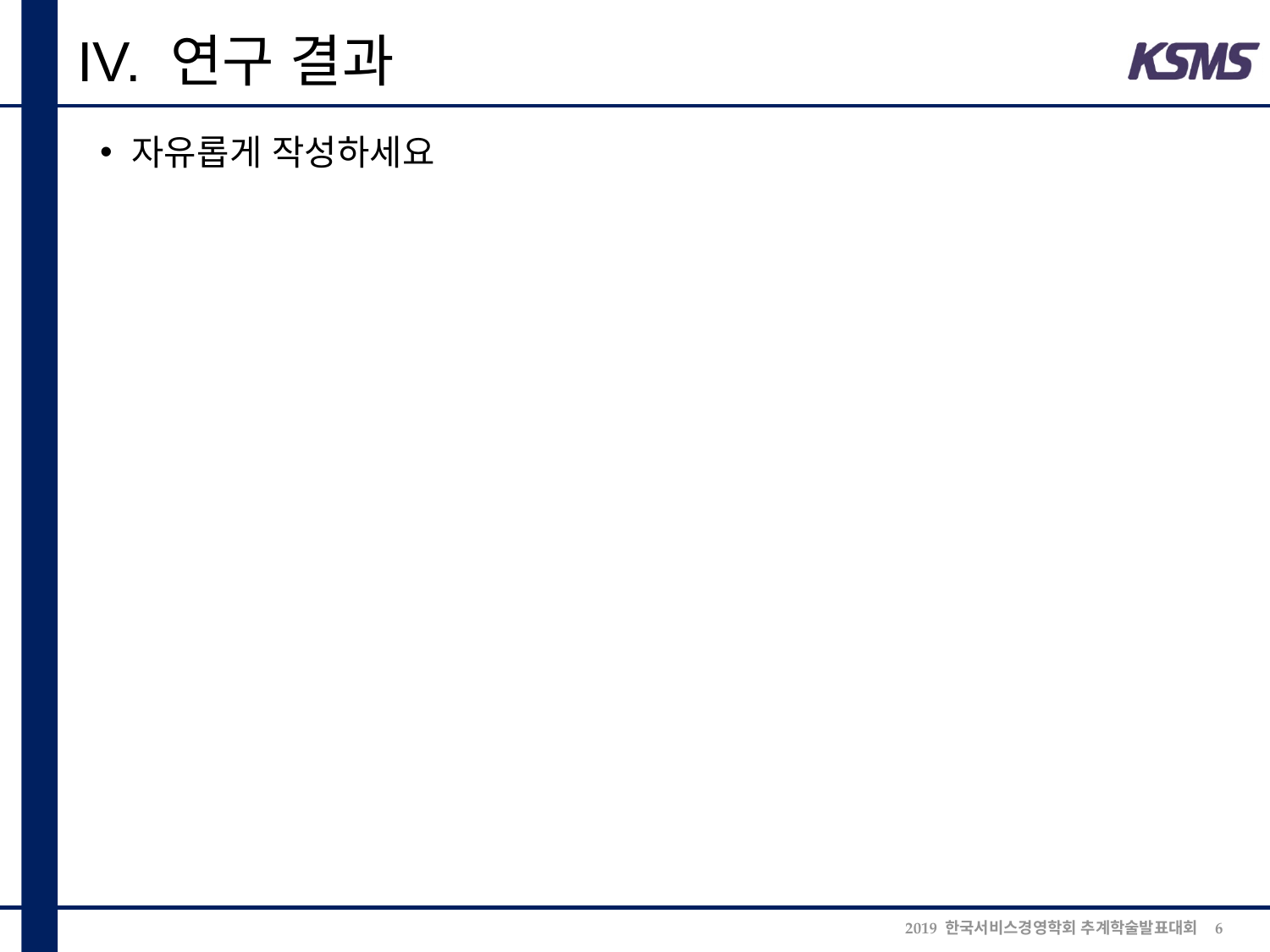

# IV. 연구 결과
자유롭게 작성하세요
2019 한국서비스경영학회 추계학술발표대회
6